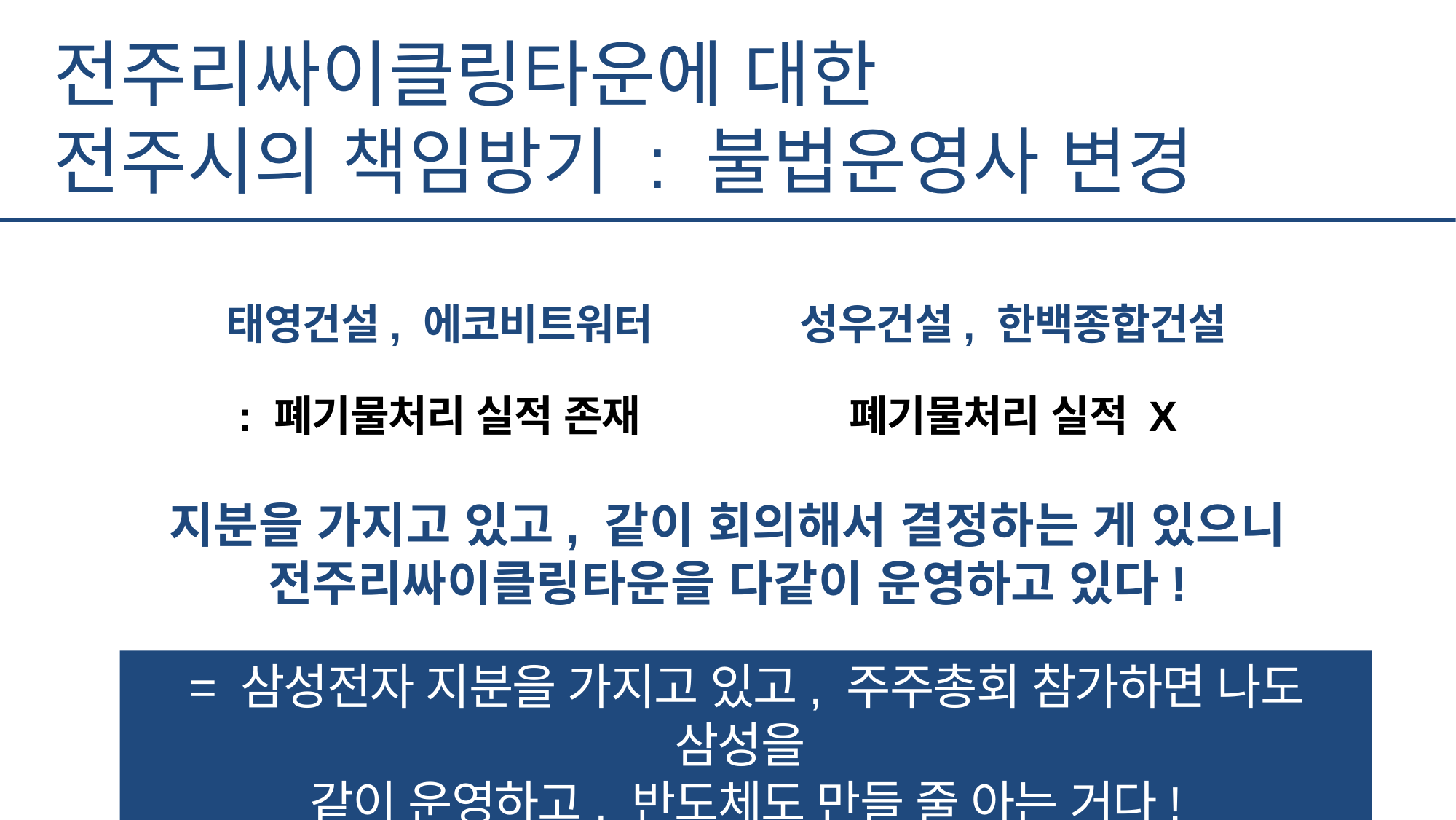

전주리싸이클링타운에 대한
전주시의 책임방기 : 불법운영사 변경
태영건설, 에코비트워터
: 폐기물처리 실적 존재
성우건설, 한백종합건설
폐기물처리 실적 X

지분을 가지고 있고, 같이 회의해서 결정하는 게 있으니
전주리싸이클링타운을 다같이 운영하고 있다!
= 삼성전자 지분을 가지고 있고, 주주총회 참가하면 나도 삼성을
같이 운영하고, 반도체도 만들 줄 아는 거다!